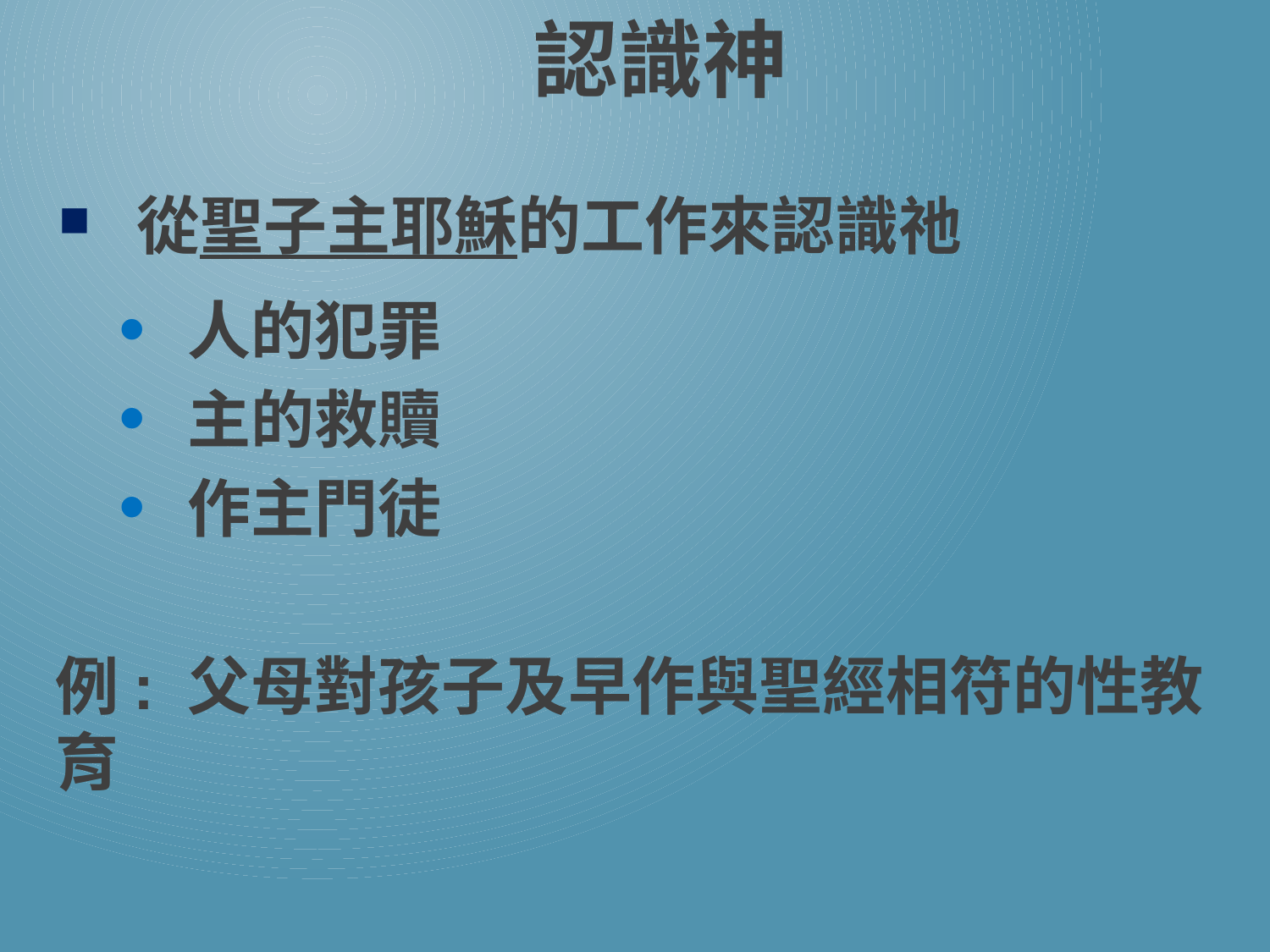

# 認識神
  從聖子主耶穌的工作來認識祂
 人的犯罪
 主的救贖
 作主門徒

例: 父母對孩子及早作與聖經相符的性教育